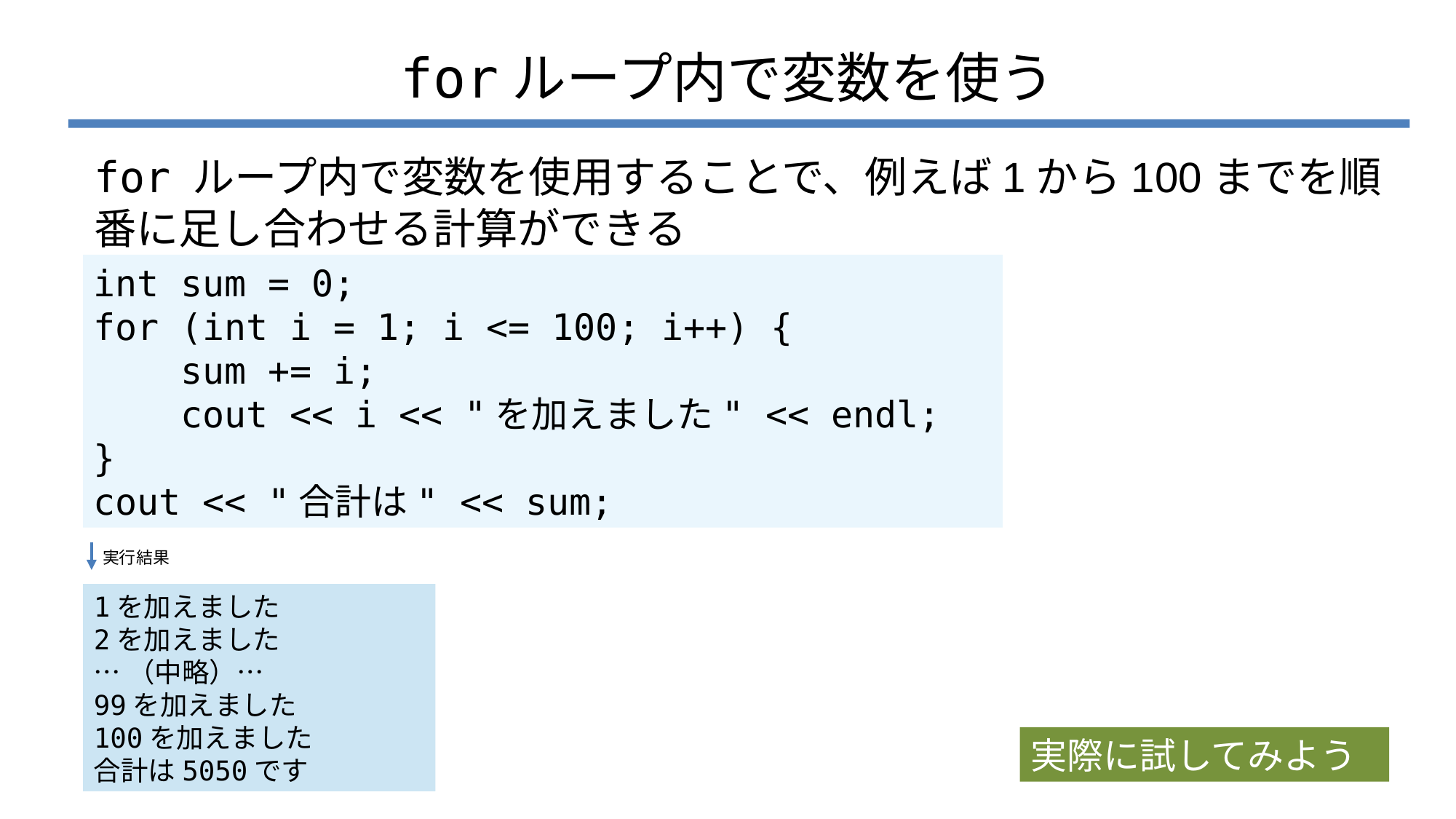

# forループ内で変数を使う
for ループ内で変数を使用することで、例えば1から100までを順番に足し合わせる計算ができる
int sum = 0;
for (int i = 1; i <= 100; i++) {
    sum += i;
    cout << i << "を加えました" << endl;
}
cout << "合計は" << sum;
実行結果
1を加えました
2を加えました
…（中略）…
99を加えました
100を加えました
合計は5050です
実際に試してみよう